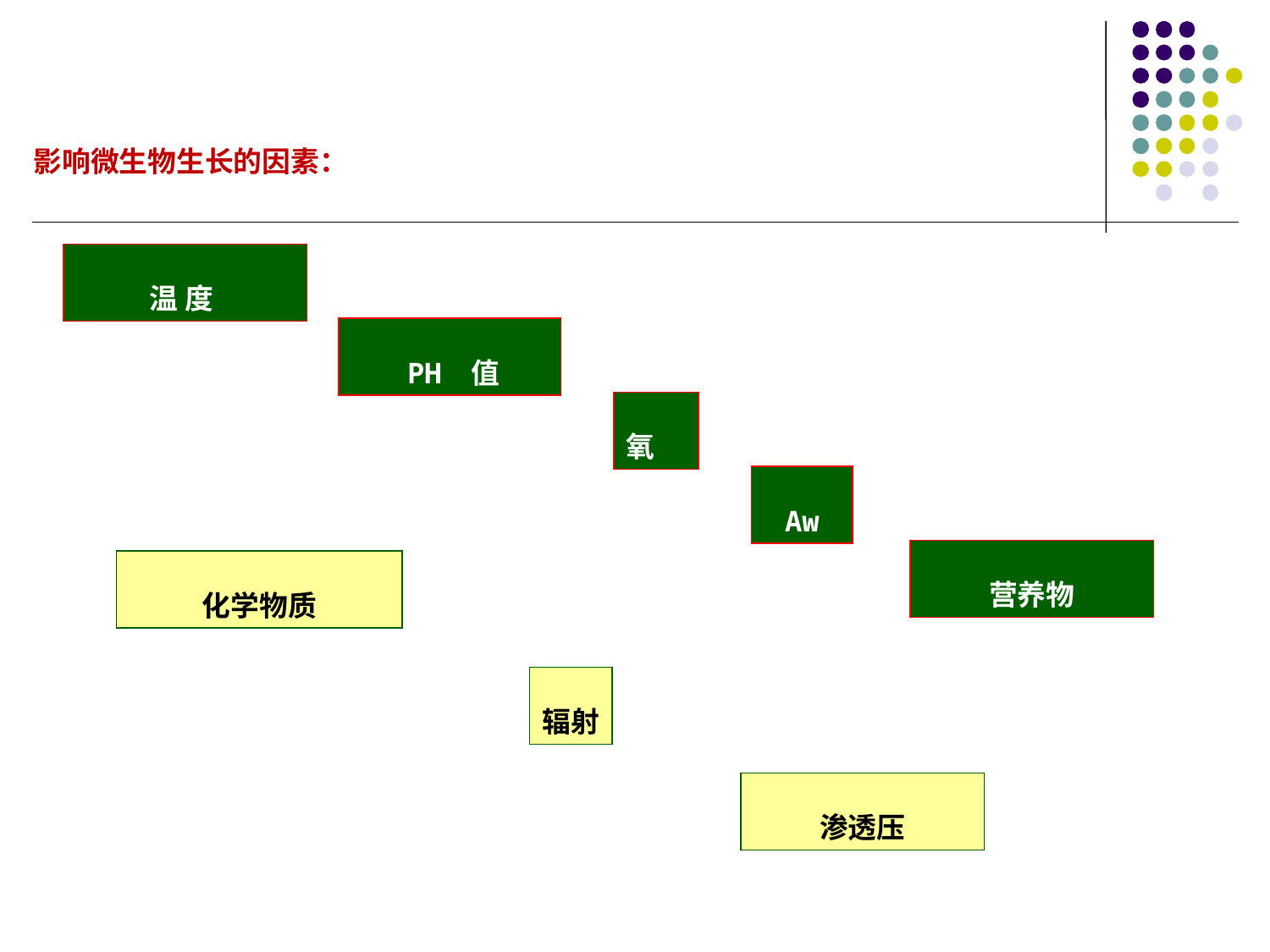

影响微生物生长的因素：
温 度
 PH 值
氧
Aw
营养物
化学物质
辐射
渗透压